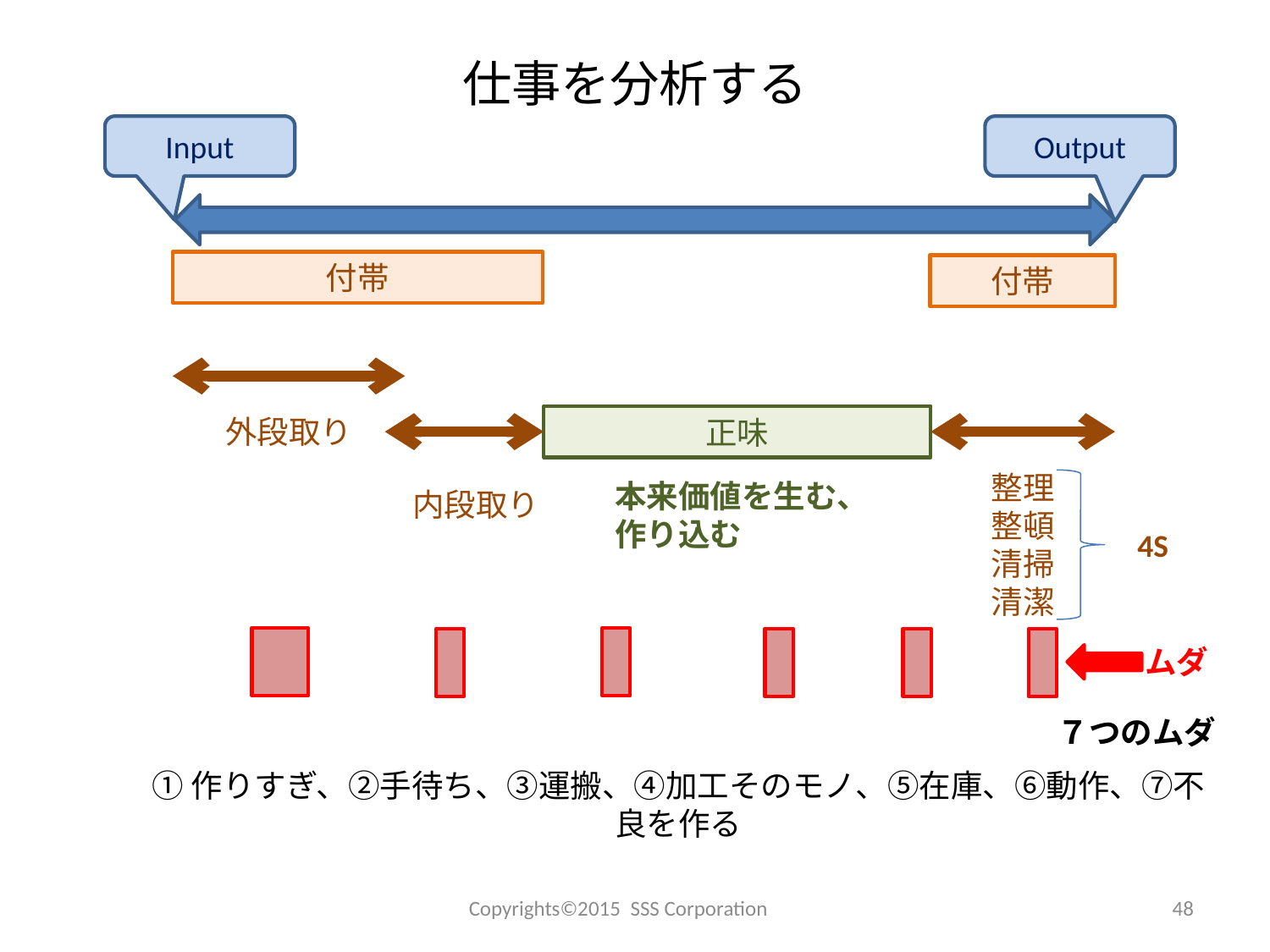

# 仕事を分析する
Input
Output

付帯
付帯
外段取り
正味
整理
整頓
清掃
清潔
本来価値を生む、作り込む

内段取り
4S

ムダ

７つのムダ
①作りすぎ、②手待ち、③運搬、④加工そのモノ、⑤在庫、⑥動作、⑦不良を作る
Copyrights©2015  SSS Corporation
48